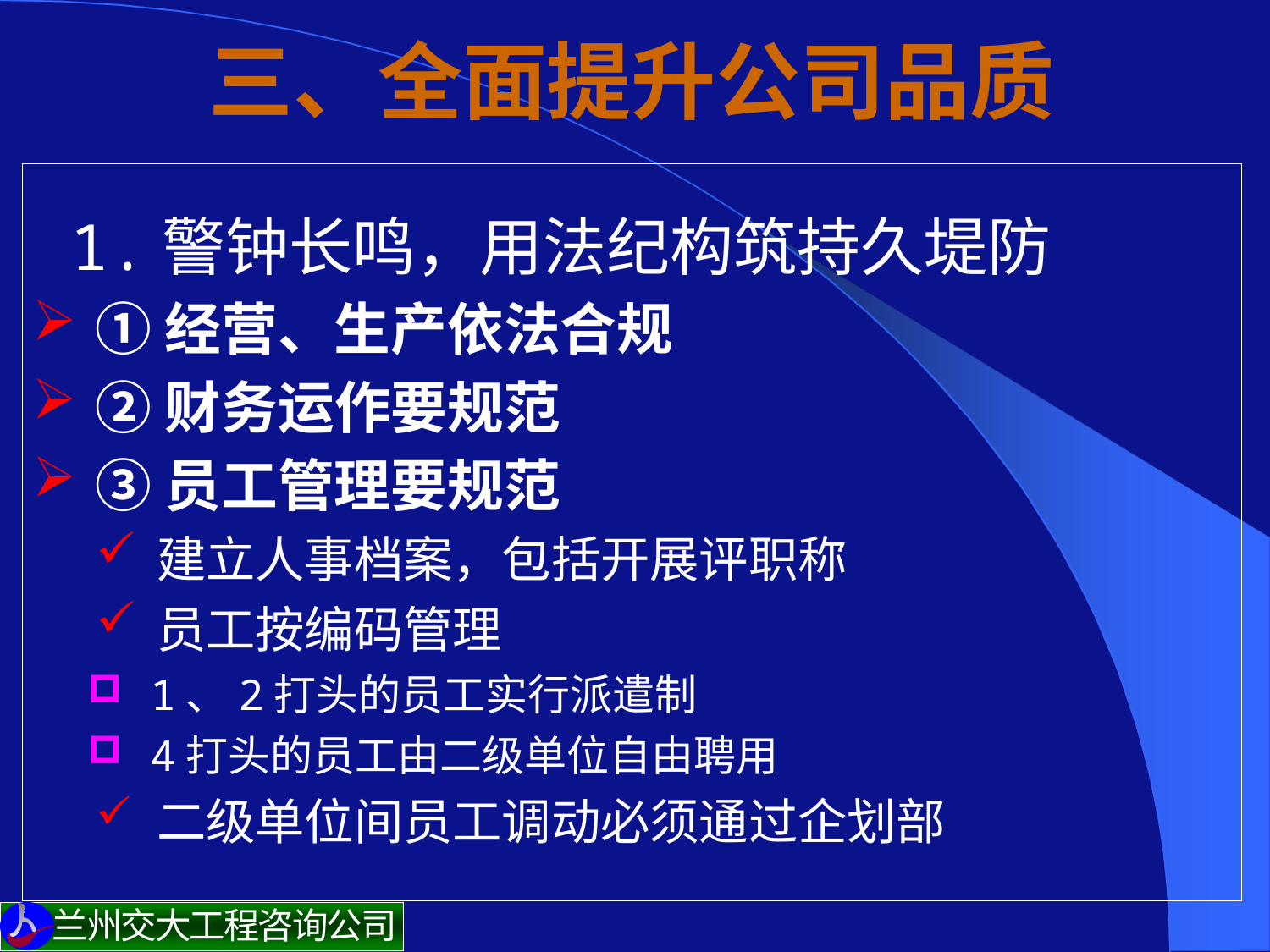

# 三、全面提升公司品质
 1.警钟长鸣，用法纪构筑持久堤防
①经营、生产依法合规
②财务运作要规范
③员工管理要规范
建立人事档案，包括开展评职称
员工按编码管理
1、2打头的员工实行派遣制
4打头的员工由二级单位自由聘用
二级单位间员工调动必须通过企划部